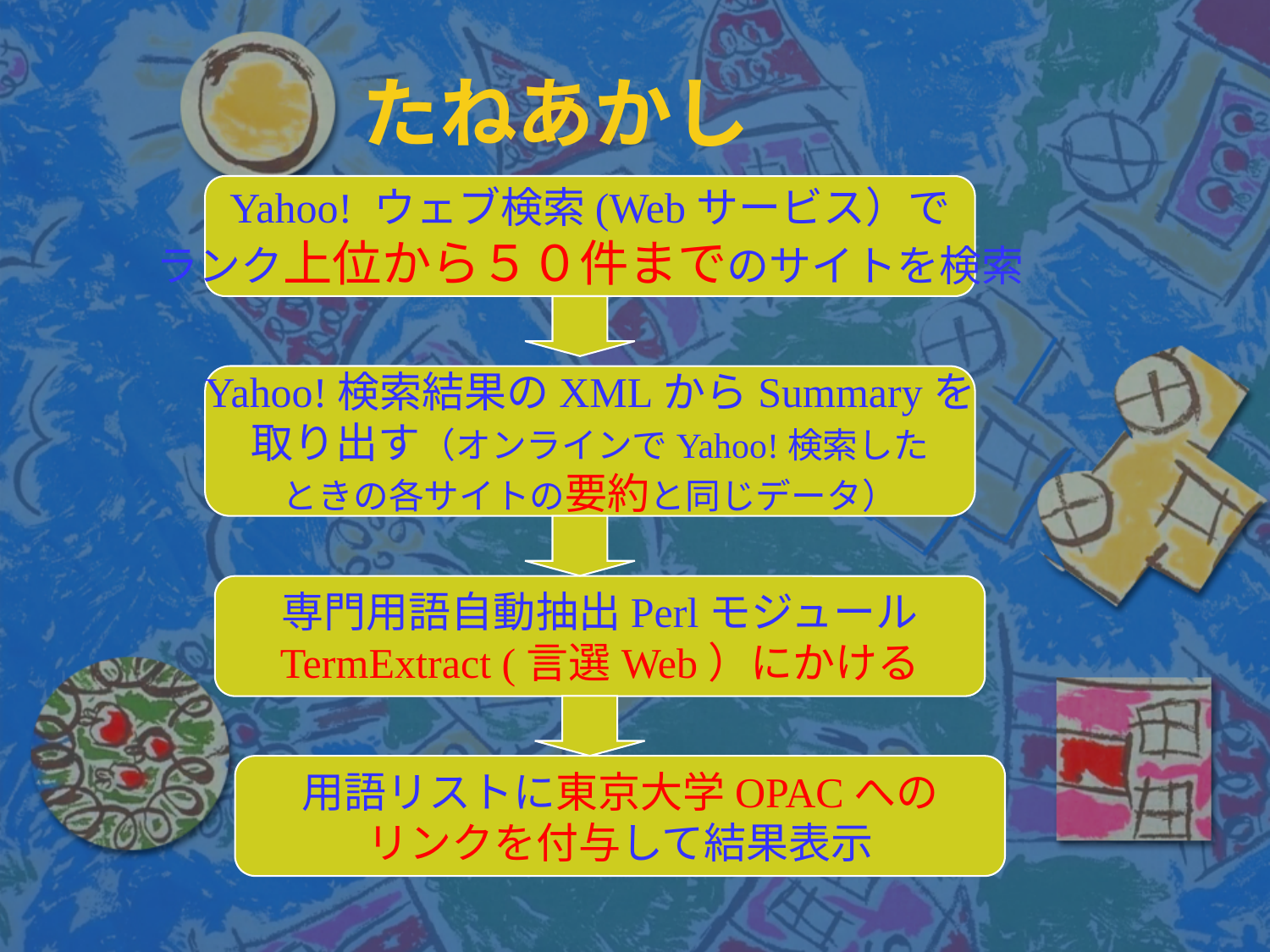

# たねあかし
Yahoo! ウェブ検索(Webサービス）で
ランク上位から５０件までのサイトを検索

Yahoo!検索結果のXMLからSummaryを
取り出す（オンラインでYahoo!検索した
ときの各サイトの要約と同じデータ）

専門用語自動抽出Perlモジュール
TermExtract (言選Web）にかける

用語リストに東京大学OPACへの
リンクを付与して結果表示